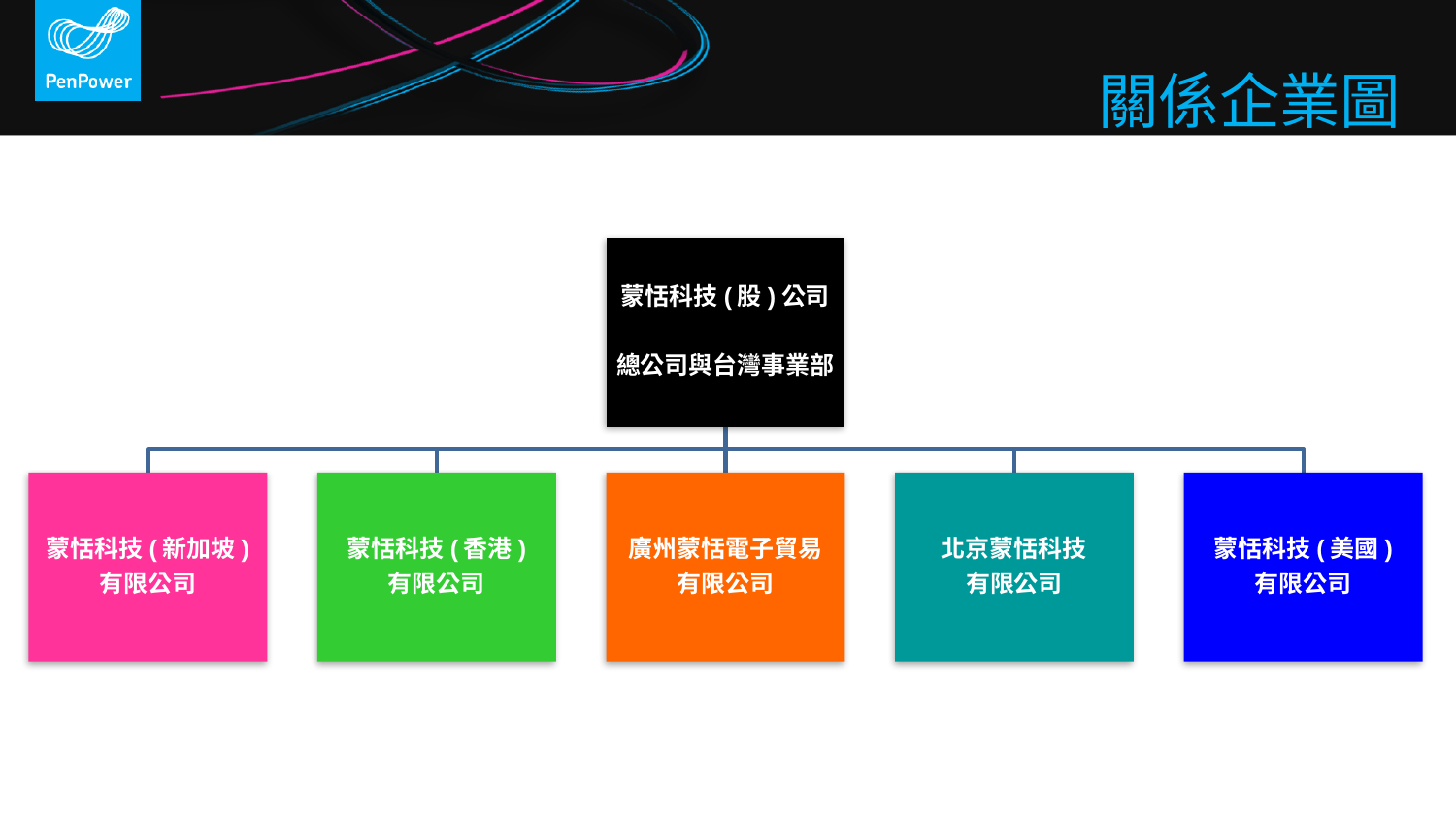

# 關係企業圖
蒙恬科技(股)公司

總公司與台灣事業部

蒙恬科技(新加坡)
有限公司
蒙恬科技(香港)
有限公司
廣州蒙恬電子貿易
有限公司
北京蒙恬科技
有限公司
蒙恬科技(美國)
有限公司